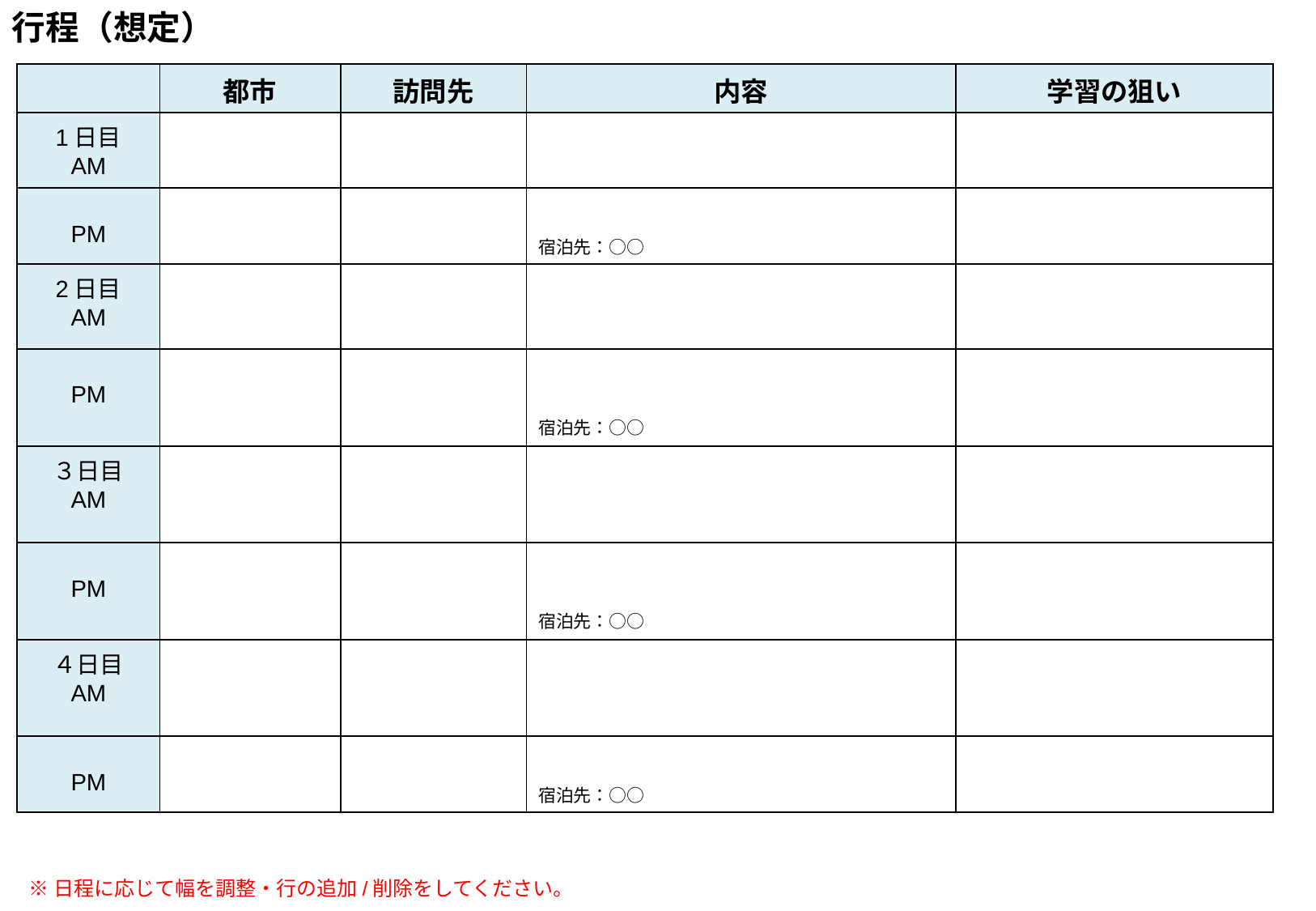

行程（想定）
|  | 都市 | 訪問先 | 内容 | 学習の狙い |
| --- | --- | --- | --- | --- |
| 1日目 AM |  |  |  |  |
| PM |  |  | 宿泊先：○○ |  |
| 2日目 AM |  |  |  |  |
| PM |  |  | 宿泊先：○○ |  |
| ３日目 AM |  |  |  |  |
| PM |  |  | 宿泊先：○○ |  |
| ４日目 AM |  |  |  |  |
| PM |  |  | 宿泊先：○○ |  |
・本文のフォトサイズは【10.5ポイント以上】を厳守してください。
・提出するファイルの容量は10MB以内としてください。
※日程に応じて幅を調整・行の追加/削除をしてください。